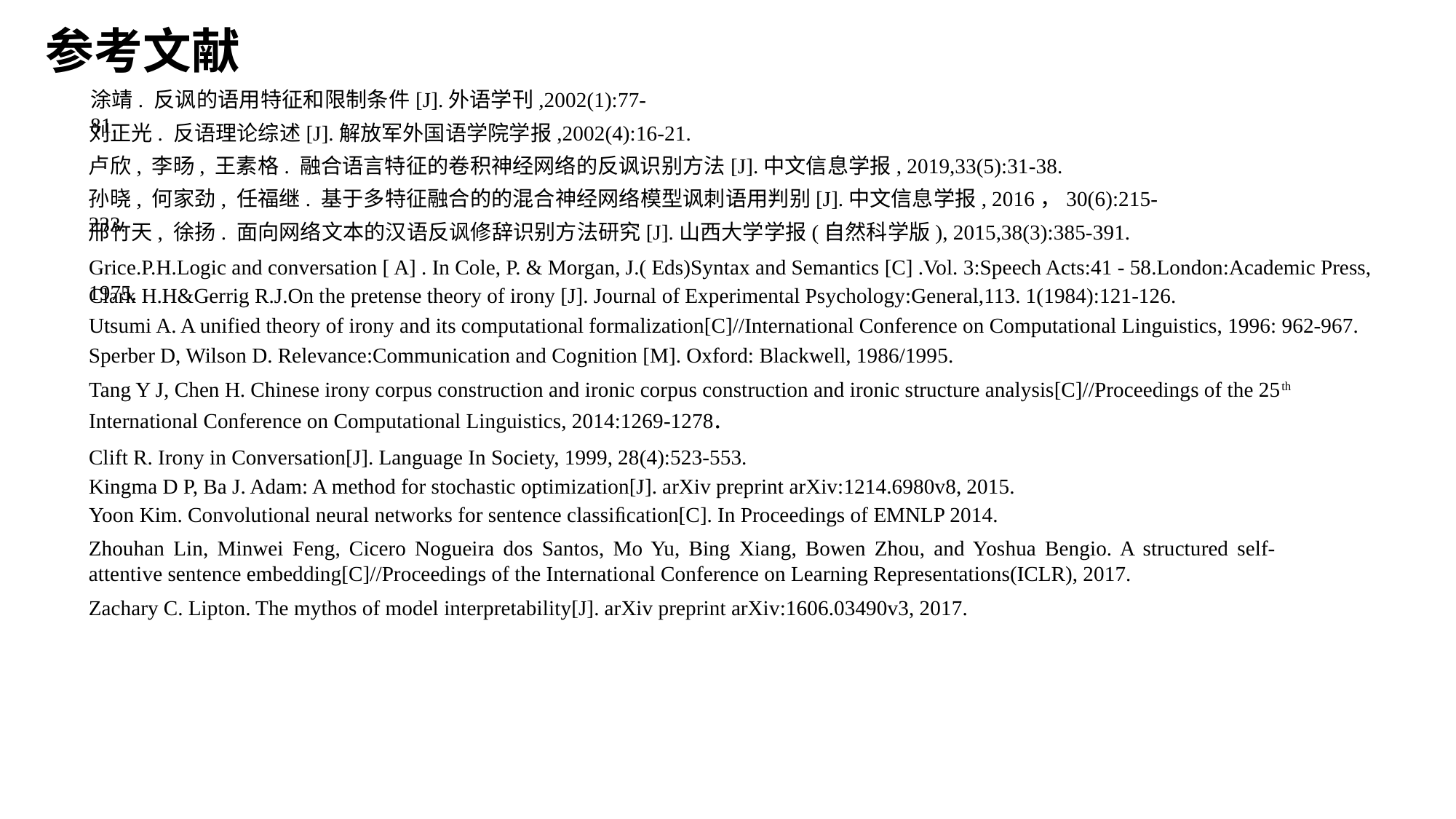

参考文献
涂靖. 反讽的语用特征和限制条件[J].外语学刊,2002(1):77-81.
刘正光. 反语理论综述[J].解放军外国语学院学报,2002(4):16-21.
卢欣, 李旸, 王素格. 融合语言特征的卷积神经网络的反讽识别方法[J].中文信息学报, 2019,33(5):31-38.
孙晓, 何家劲, 任福继. 基于多特征融合的的混合神经网络模型讽刺语用判别[J].中文信息学报, 2016，30(6):215-233.
邢竹天, 徐扬. 面向网络文本的汉语反讽修辞识别方法研究[J].山西大学学报(自然科学版), 2015,38(3):385-391.
Grice.P.H.Logic and conversation [ A] . In Cole, P. & Morgan, J.( Eds)Syntax and Semantics [C] .Vol. 3:Speech Acts:41 - 58.London:Academic Press, 1975.
Clark H.H&Gerrig R.J.On the pretense theory of irony [J]. Journal of Experimental Psychology:General,113. 1(1984):121-126.
Utsumi A. A unified theory of irony and its computational formalization[C]//International Conference on Computational Linguistics, 1996: 962-967.
Sperber D, Wilson D. Relevance:Communication and Cognition [M]. Oxford: Blackwell, 1986/1995.
Tang Y J, Chen H. Chinese irony corpus construction and ironic corpus construction and ironic structure analysis[C]//Proceedings of the 25th International Conference on Computational Linguistics, 2014:1269-1278.
Clift R. Irony in Conversation[J]. Language In Society, 1999, 28(4):523-553.
Kingma D P, Ba J. Adam: A method for stochastic optimization[J]. arXiv preprint arXiv:1214.6980v8, 2015.
Yoon Kim. Convolutional neural networks for sentence classiﬁcation[C]. In Proceedings of EMNLP 2014.
Zhouhan Lin, Minwei Feng, Cicero Nogueira dos Santos, Mo Yu, Bing Xiang, Bowen Zhou, and Yoshua Bengio. A structured self-attentive sentence embedding[C]//Proceedings of the International Conference on Learning Representations(ICLR), 2017.
Zachary C. Lipton. The mythos of model interpretability[J]. arXiv preprint arXiv:1606.03490v3, 2017.